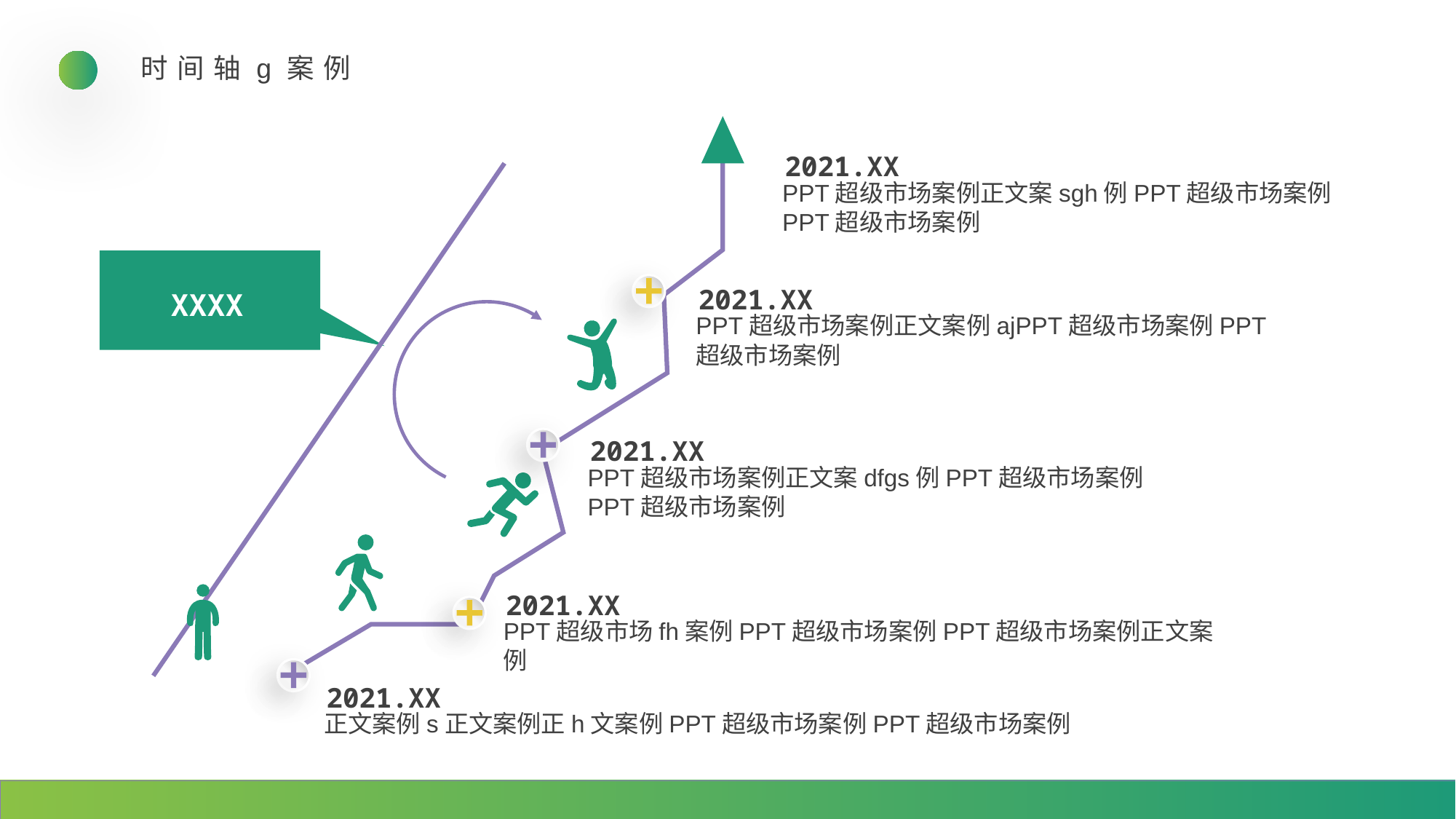

时间轴g案例

2021.XX
PPT超级市场案例正文案sgh例PPT超级市场案例PPT超级市场案例

XXXX
2021.XX

PPT超级市场案例正文案例ajPPT超级市场案例PPT超级市场案例

2021.XX

PPT超级市场案例正文案dfgs例PPT超级市场案例PPT超级市场案例

2021.XX

PPT超级市场fh案例PPT超级市场案例PPT超级市场案例正文案例

2021.XX
正文案例s正文案例正h文案例PPT超级市场案例PPT超级市场案例